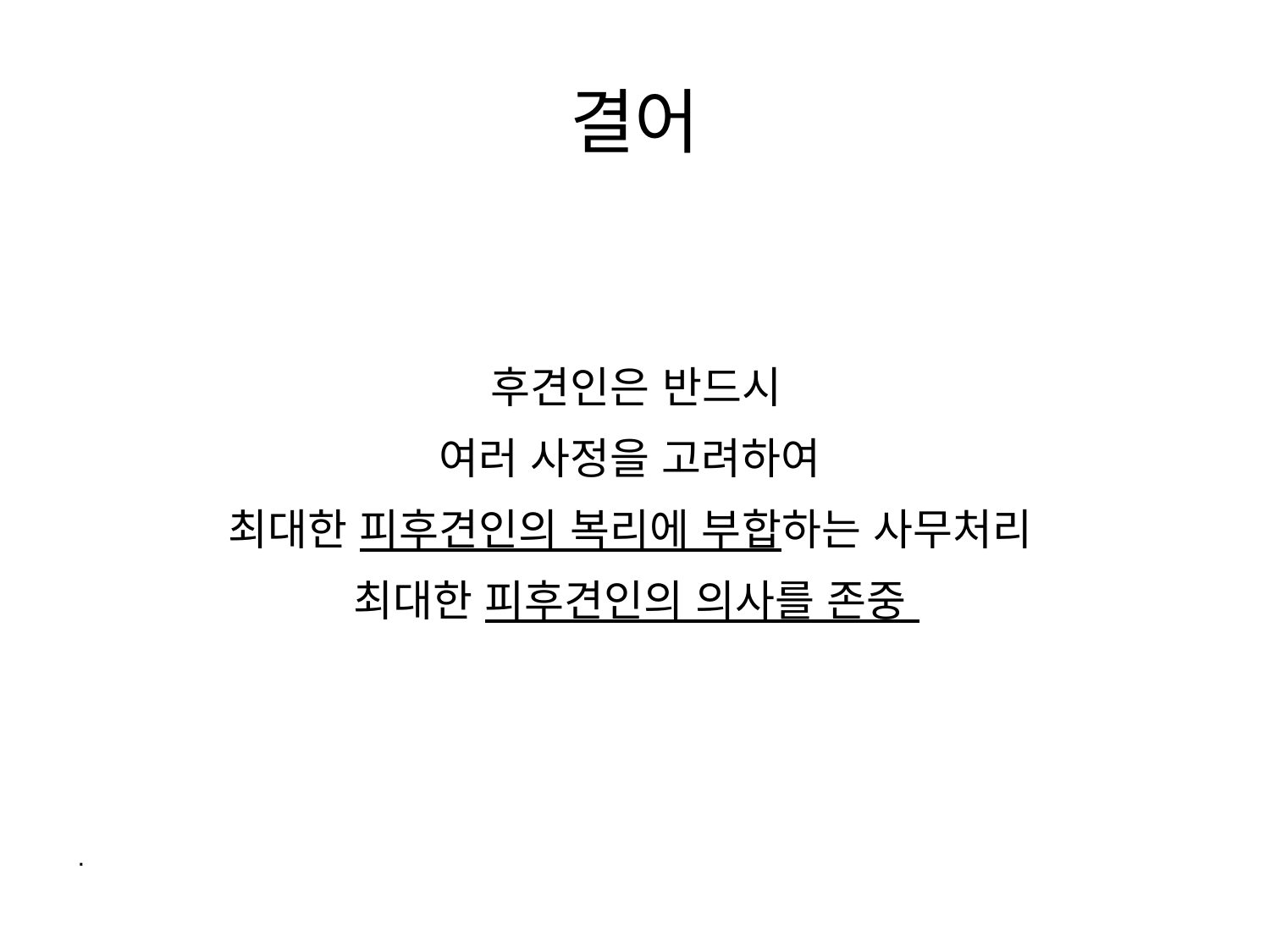

# 결어

후견인은 반드시
여러 사정을 고려하여
최대한 피후견인의 복리에 부합하는 사무처리
최대한 피후견인의 의사를 존중

.